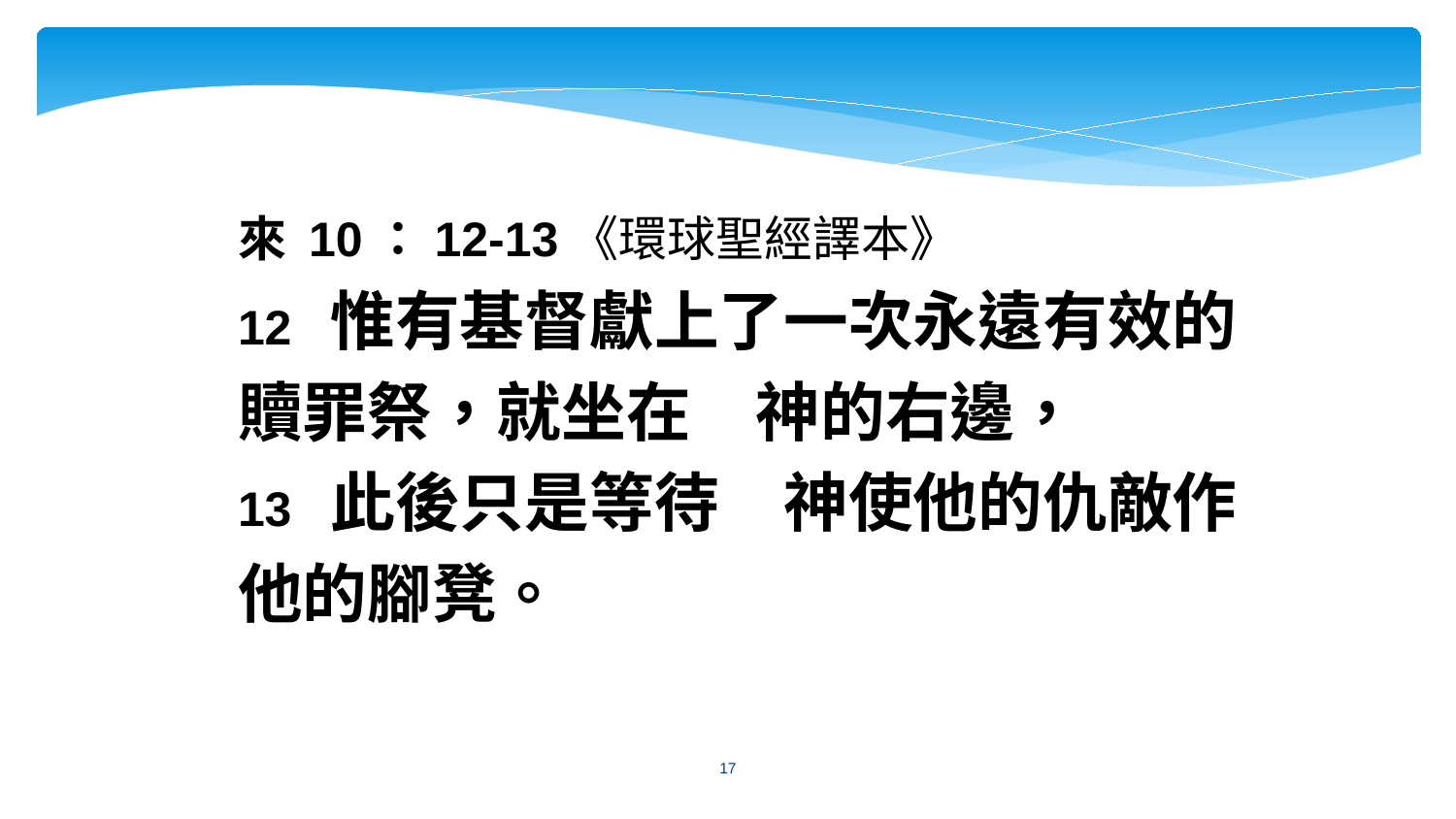

來 10：12-13《環球聖經譯本》
12  惟有基督獻上了一次永遠有效的贖罪祭，就坐在　神的右邊，
13  此後只是等待　神使他的仇敵作他的腳凳。
17